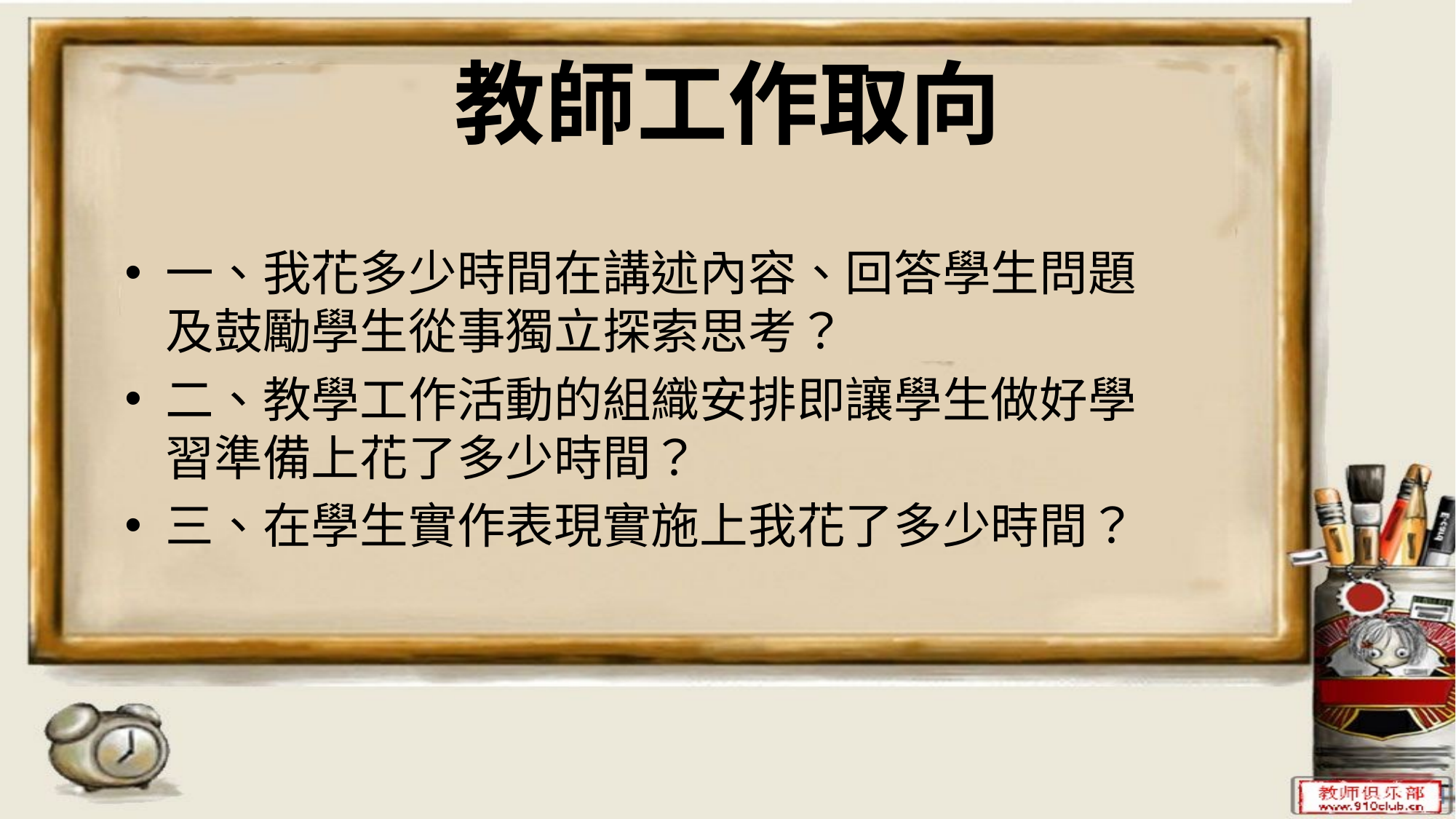

# 教師工作取向
一、我花多少時間在講述內容、回答學生問題及鼓勵學生從事獨立探索思考？
二、教學工作活動的組織安排即讓學生做好學習準備上花了多少時間？
三、在學生實作表現實施上我花了多少時間？